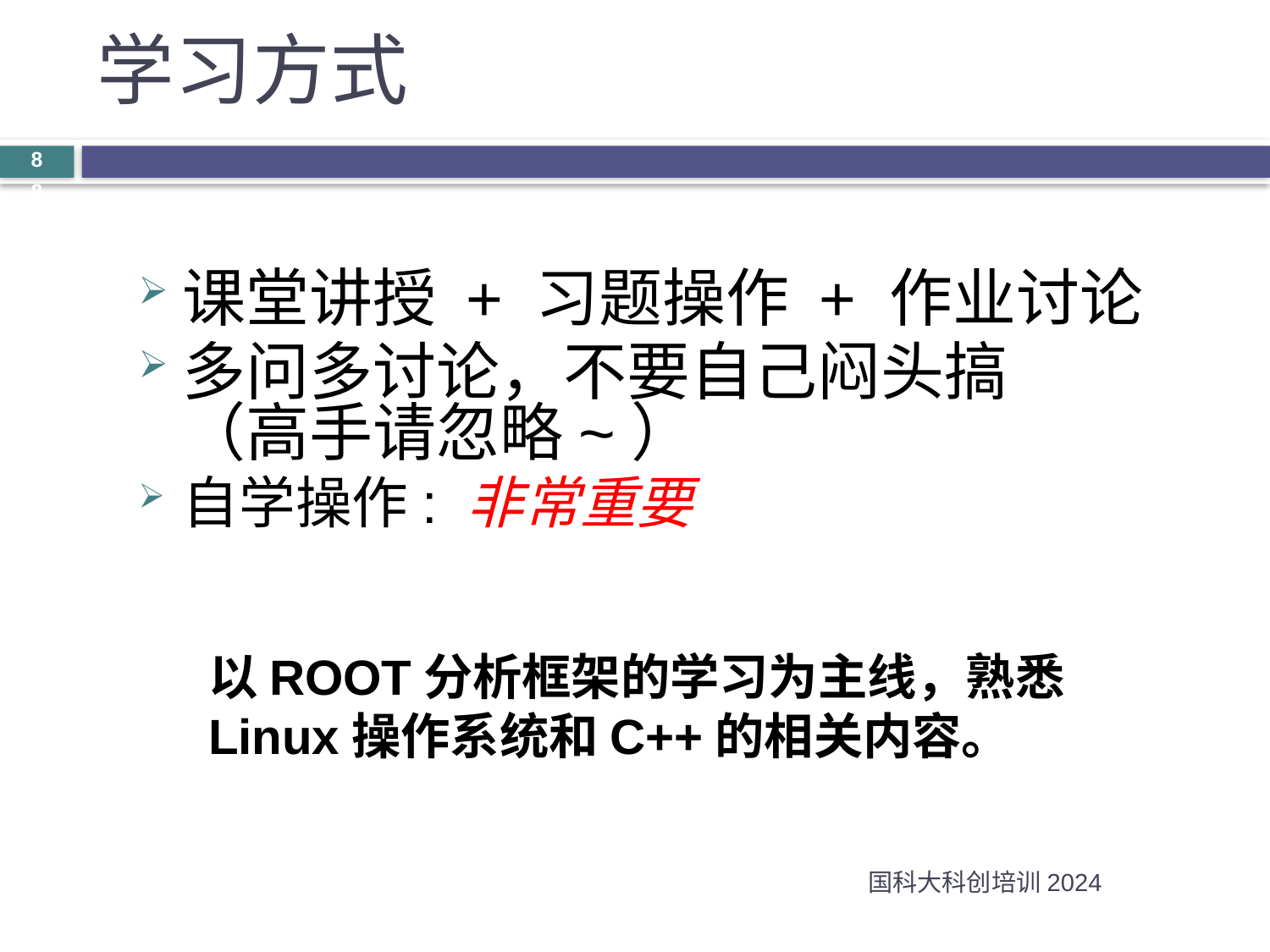

# 学习方式
8
8
课堂讲授 + 习题操作 + 作业讨论
多问多讨论，不要自己闷头搞
（高手请忽略~）
自学操作: 非常重要
以ROOT分析框架的学习为主线，熟悉Linux操作系统和C++的相关内容。
国科大科创培训2024